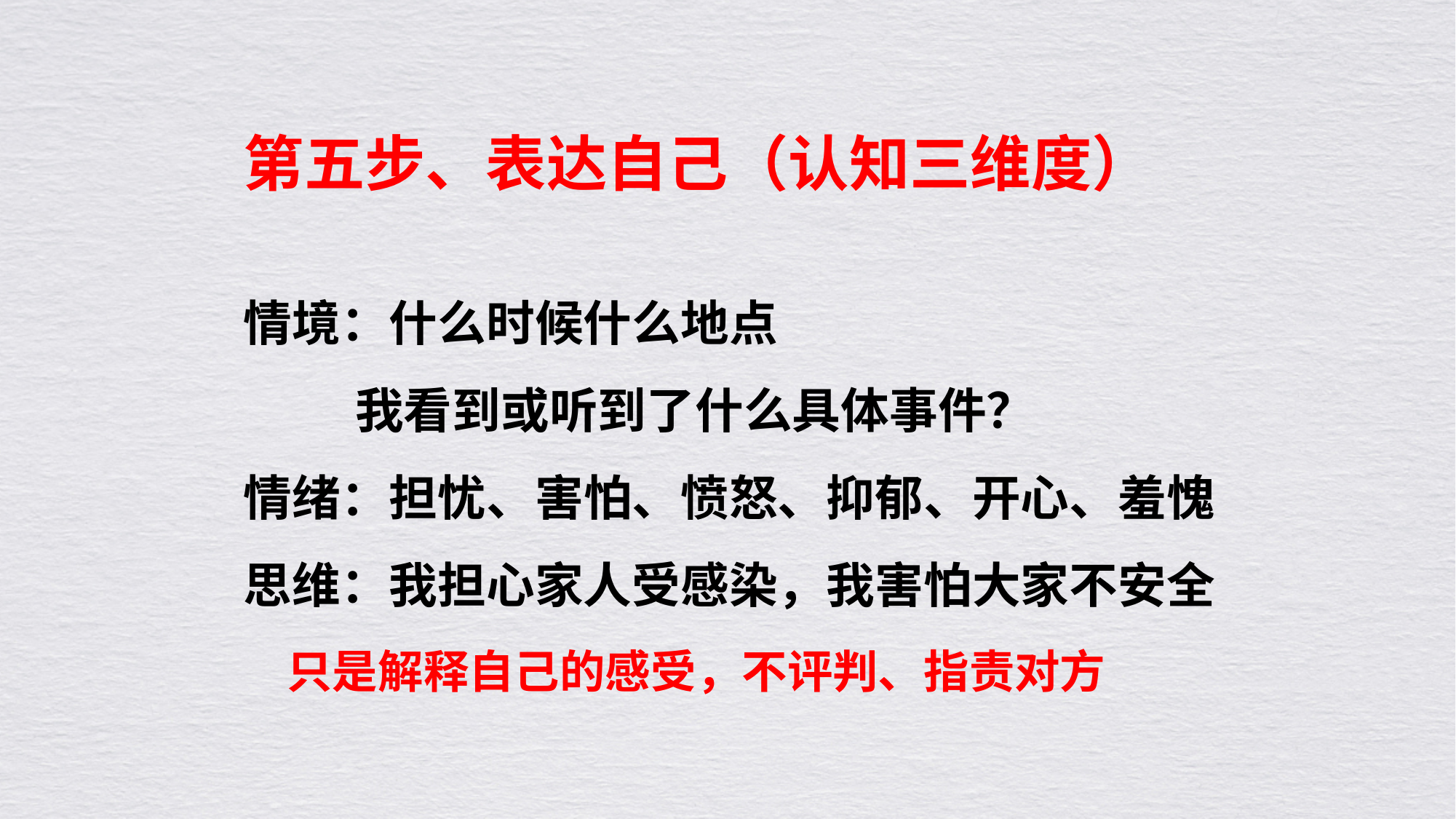

第五步、表达自己（认知三维度）

情境：什么时候什么地点
         我看到或听到了什么具体事件？
情绪：担忧、害怕、愤怒、抑郁、开心、羞愧
思维：我担心家人受感染，我害怕大家不安全
只是解释自己的感受，不评判、指责对方